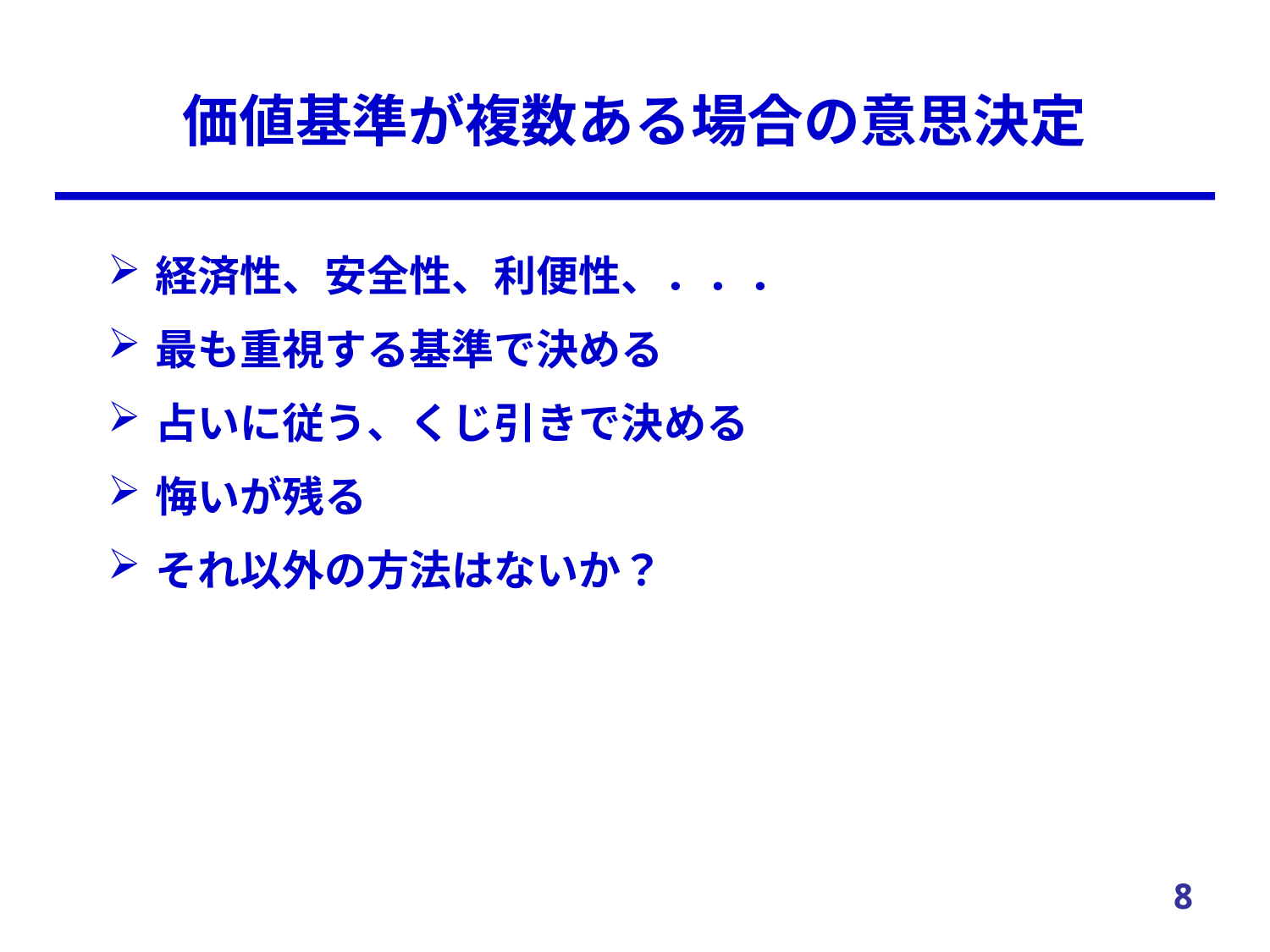

# 価値基準が複数ある場合の意思決定
経済性、安全性、利便性、．．．
最も重視する基準で決める
占いに従う、くじ引きで決める
悔いが残る
それ以外の方法はないか？
8